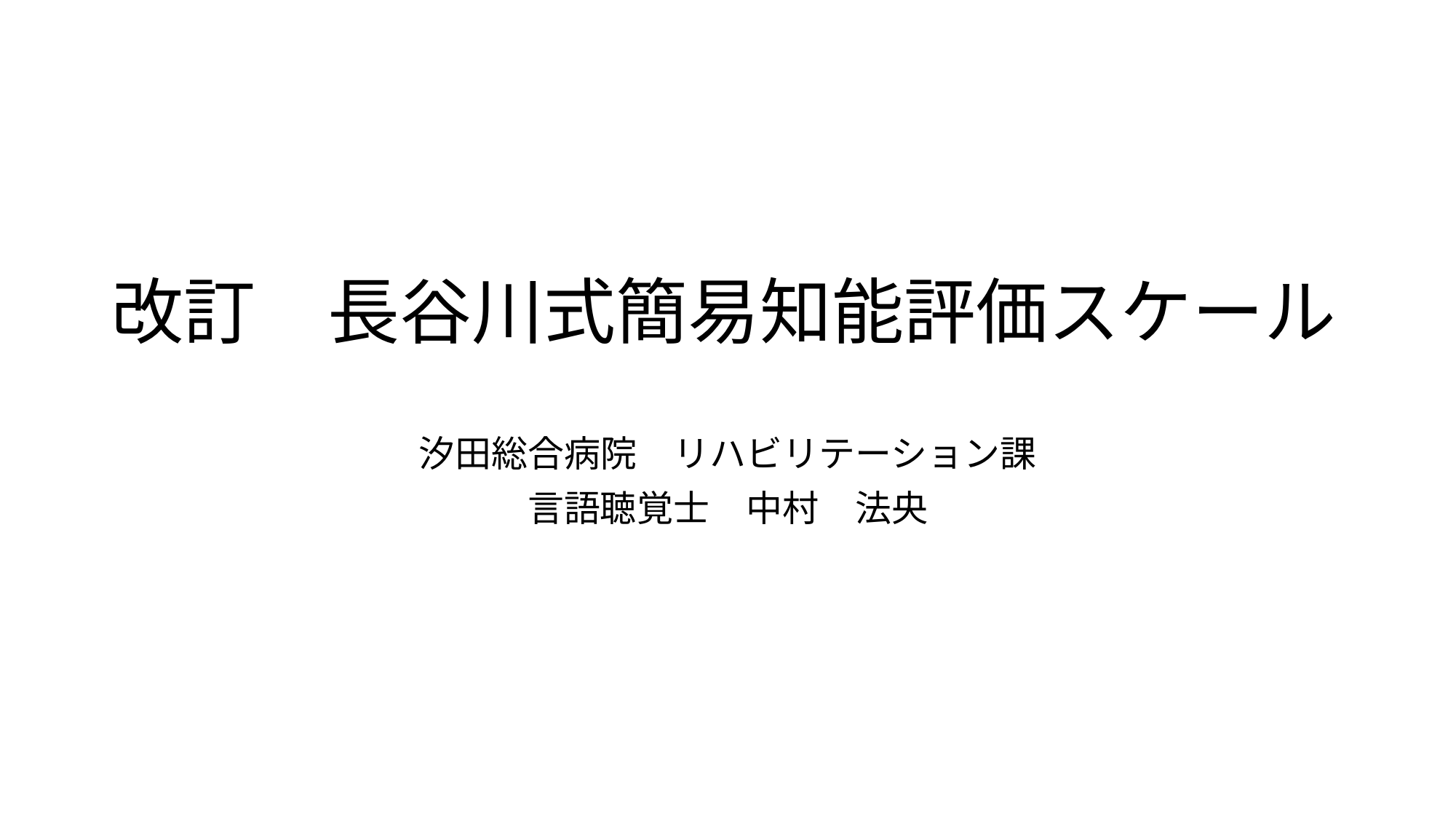

# 改訂　長谷川式簡易知能評価スケール
汐田総合病院　リハビリテーション課
言語聴覚士　中村　法央